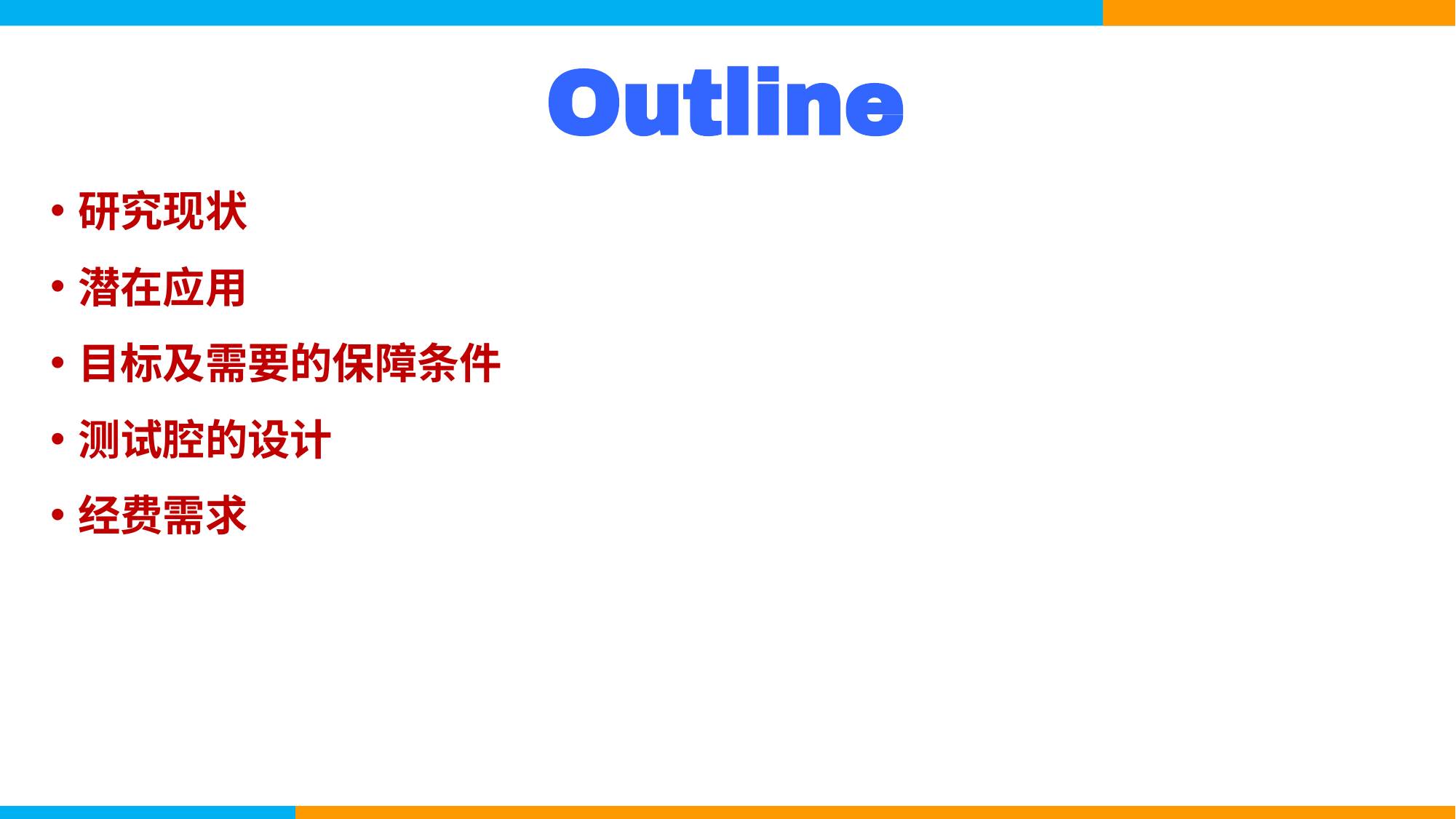

# Outline
研究现状
潜在应用
目标及需要的保障条件
测试腔的设计
经费需求